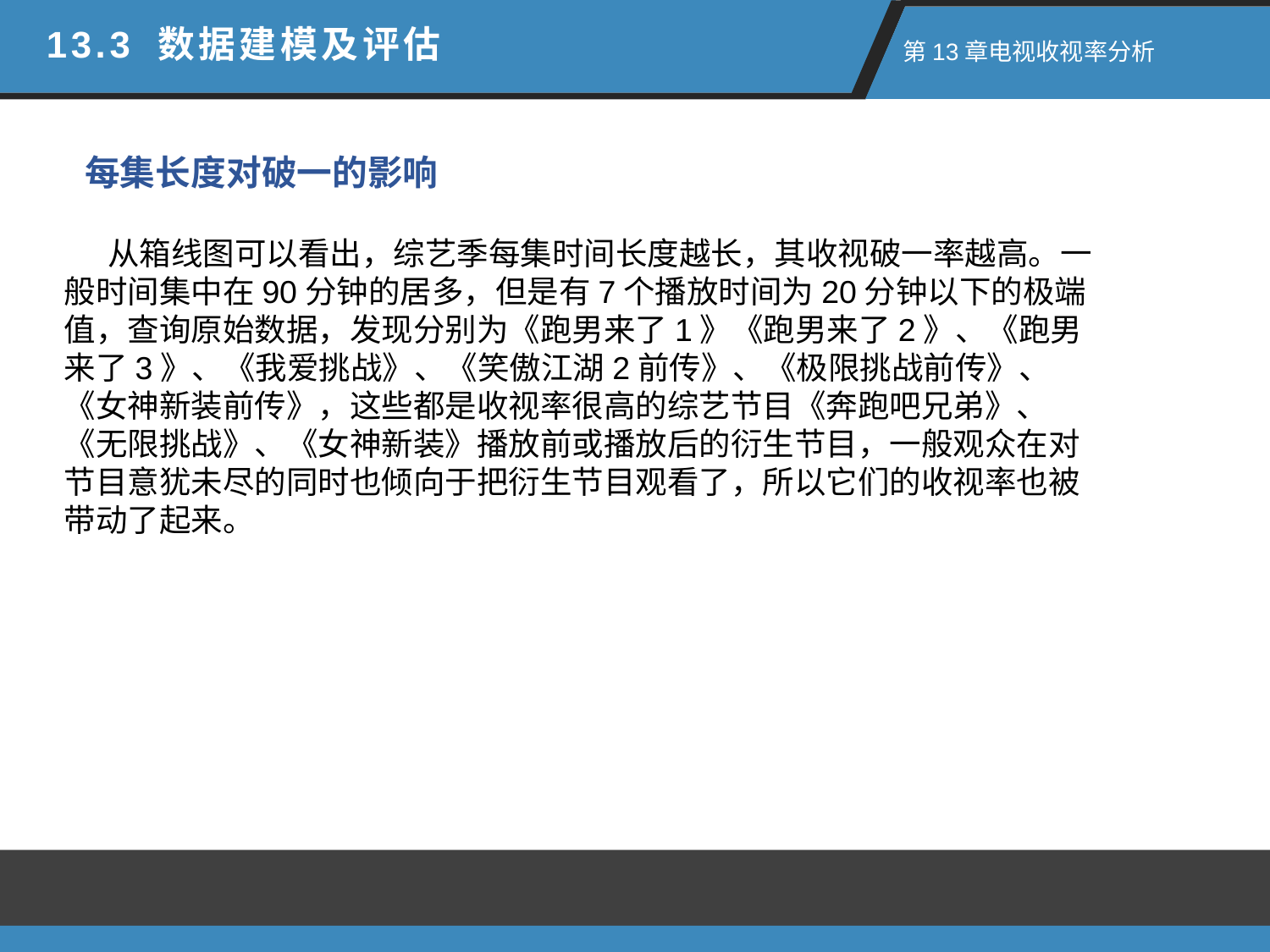

13.3 数据建模及评估
  第13章电视收视率分析
每集长度对破一的影响
     从箱线图可以看出，综艺季每集时间长度越长，其收视破一率越高。一般时间集中在90分钟的居多，但是有7个播放时间为20分钟以下的极端值，查询原始数据，发现分别为《跑男来了1》《跑男来了2》、《跑男来了3》、《我爱挑战》、《笑傲江湖2前传》、《极限挑战前传》、《女神新装前传》，这些都是收视率很高的综艺节目《奔跑吧兄弟》、《无限挑战》、《女神新装》播放前或播放后的衍生节目，一般观众在对节目意犹未尽的同时也倾向于把衍生节目观看了，所以它们的收视率也被带动了起来。